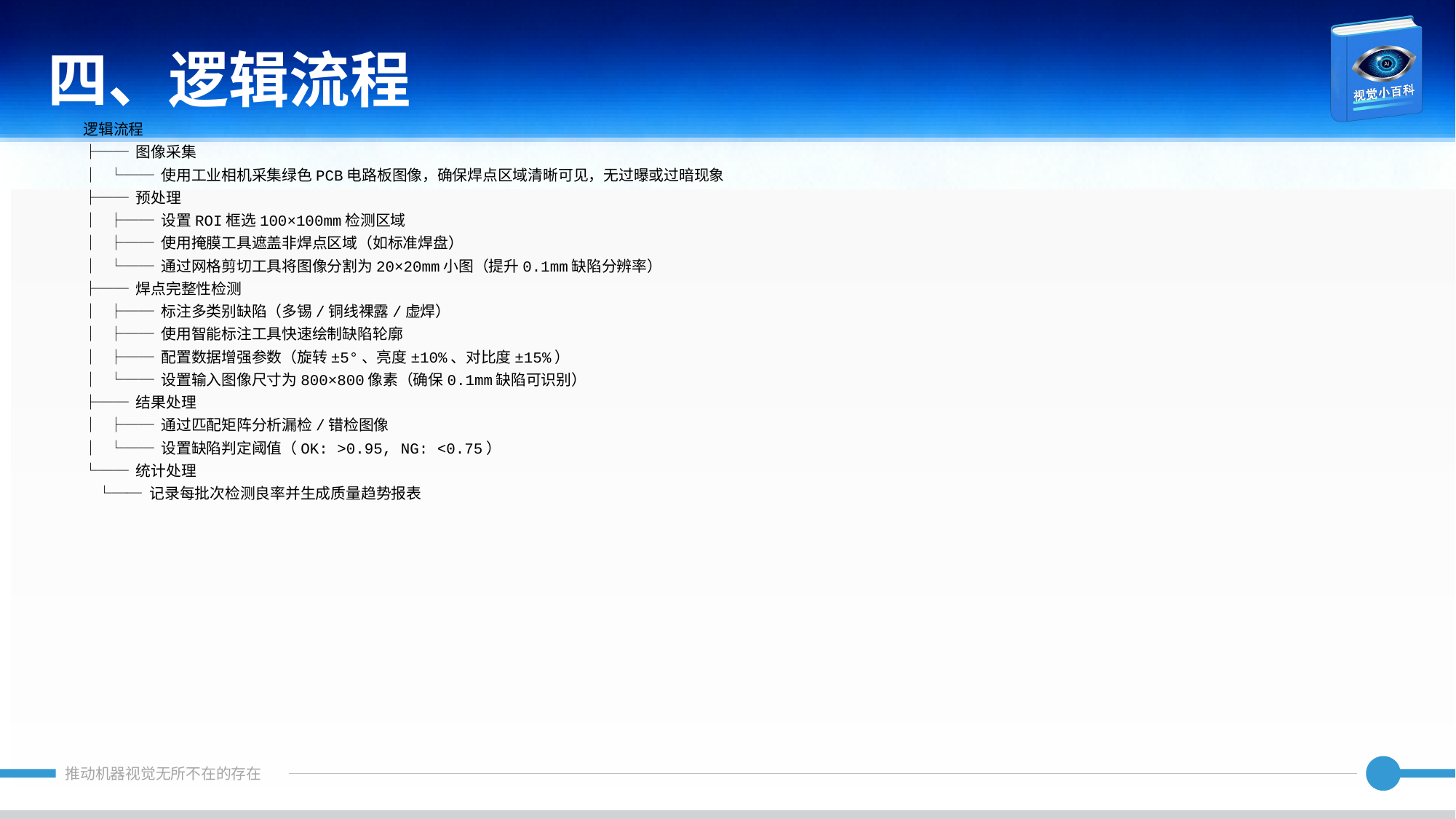

四、逻辑流程

逻辑流程
├── 图像采集
│   └── 使用工业相机采集绿色PCB电路板图像，确保焊点区域清晰可见，无过曝或过暗现象
├── 预处理
│   ├── 设置ROI框选100×100mm检测区域
│   ├── 使用掩膜工具遮盖非焊点区域（如标准焊盘）
│   └── 通过网格剪切工具将图像分割为20×20mm小图（提升0.1mm缺陷分辨率）
├── 焊点完整性检测
│   ├── 标注多类别缺陷（多锡/铜线裸露/虚焊）
│   ├── 使用智能标注工具快速绘制缺陷轮廓
│   ├── 配置数据增强参数（旋转±5°、亮度±10%、对比度±15%）
│   └── 设置输入图像尺寸为800×800像素（确保0.1mm缺陷可识别）
├── 结果处理
│   ├── 通过匹配矩阵分析漏检/错检图像
│   └── 设置缺陷判定阈值（OK: >0.95, NG: <0.75）
└── 统计处理
    └── 记录每批次检测良率并生成质量趋势报表
9